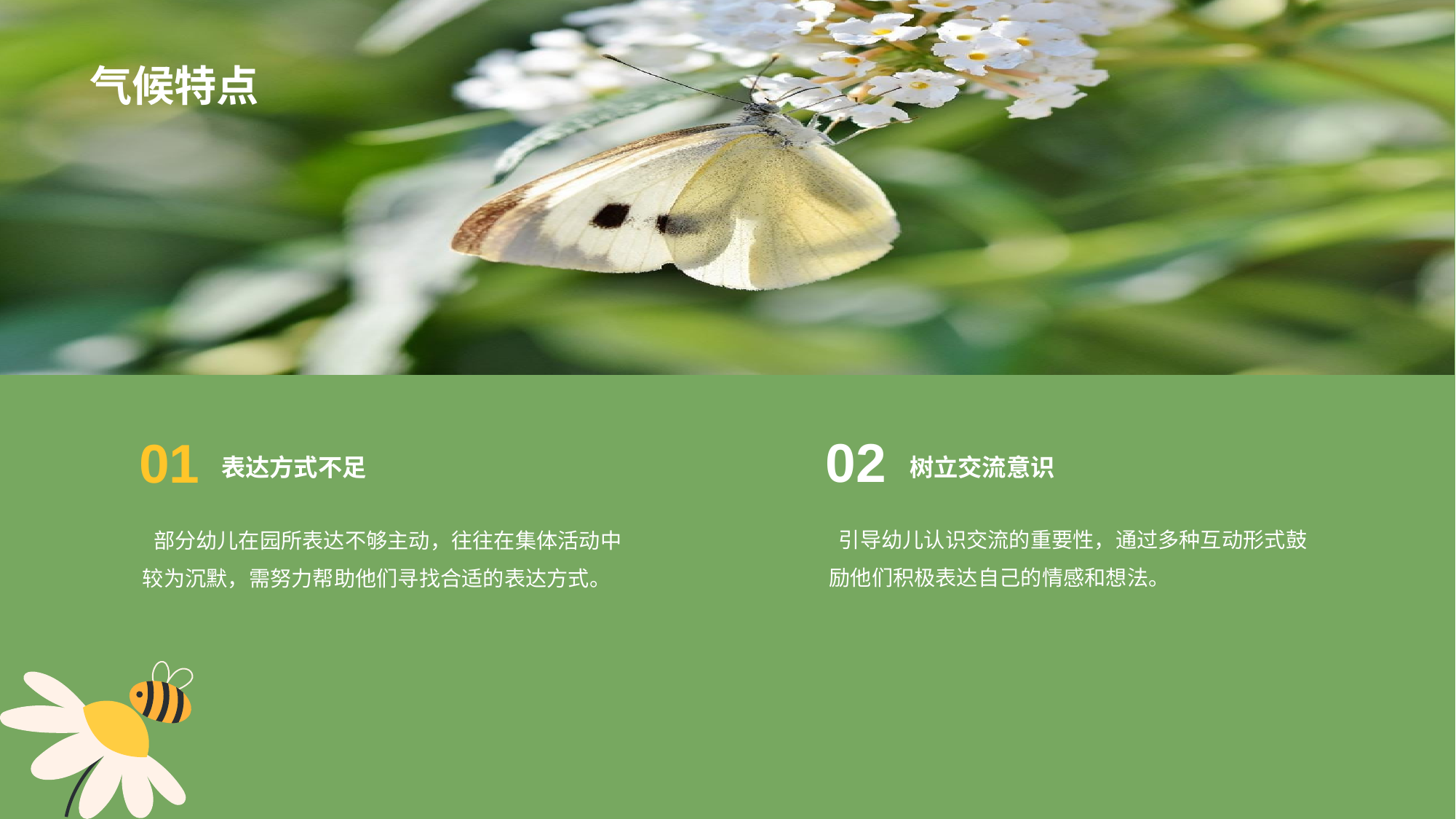

气候特点
# 家园差异
02
01
表达方式不足
树立交流意识
 引导幼儿认识交流的重要性，通过多种互动形式鼓励他们积极表达自己的情感和想法。
 部分幼儿在园所表达不够主动，往往在集体活动中较为沉默，需努力帮助他们寻找合适的表达方式。